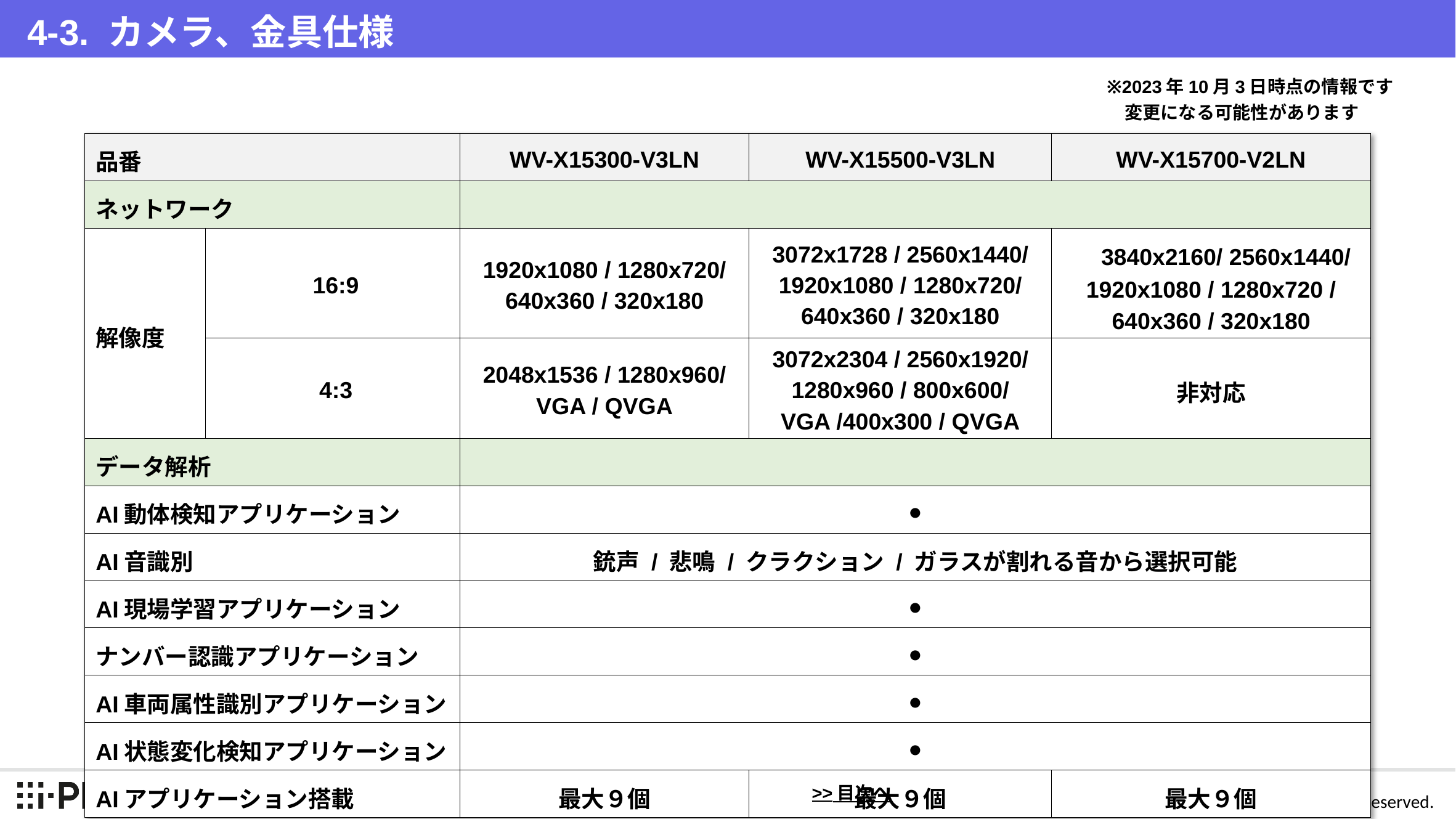

# 4-3. カメラ、金具仕様
※2023年10月3日時点の情報です
　変更になる可能性があります
| 品番 |  | WV-X15300-V3LN | WV-X15500-V3LN | WV-X15700-V2LN |
| --- | --- | --- | --- | --- |
| ネットワーク |  |  |  |  |
| 解像度 | 16:9 | 1920x1080 / 1280x720/ 640x360 / 320x180 | 3072x1728 / 2560x1440/ 1920x1080 / 1280x720/ 640x360 / 320x180 | 3840x2160/ 2560x1440/ 1920x1080 / 1280x720 / 640x360 / 320x180 |
|  | 4:3 | 2048x1536 / 1280x960/ VGA / QVGA | 3072x2304 / 2560x1920/ 1280x960 / 800x600/ VGA /400x300 / QVGA | 非対応 |
| データ解析 |  |  |  |  |
| AI動体検知アプリケーション |  | ● |  |  |
| AI音識別 |  | 銃声 / 悲鳴 / クラクション / ガラスが割れる音から選択可能 |  |  |
| AI現場学習アプリケーション |  | ● |  |  |
| ナンバー認識アプリケーション |  | ● |  |  |
| AI車両属性識別アプリケーション |  | ● |  |  |
| AI状態変化検知アプリケーション |  | ● |  |  |
| AIアプリケーション搭載 |  | 最大９個 | 最大９個 | 最大９個 |
>> 目次へ